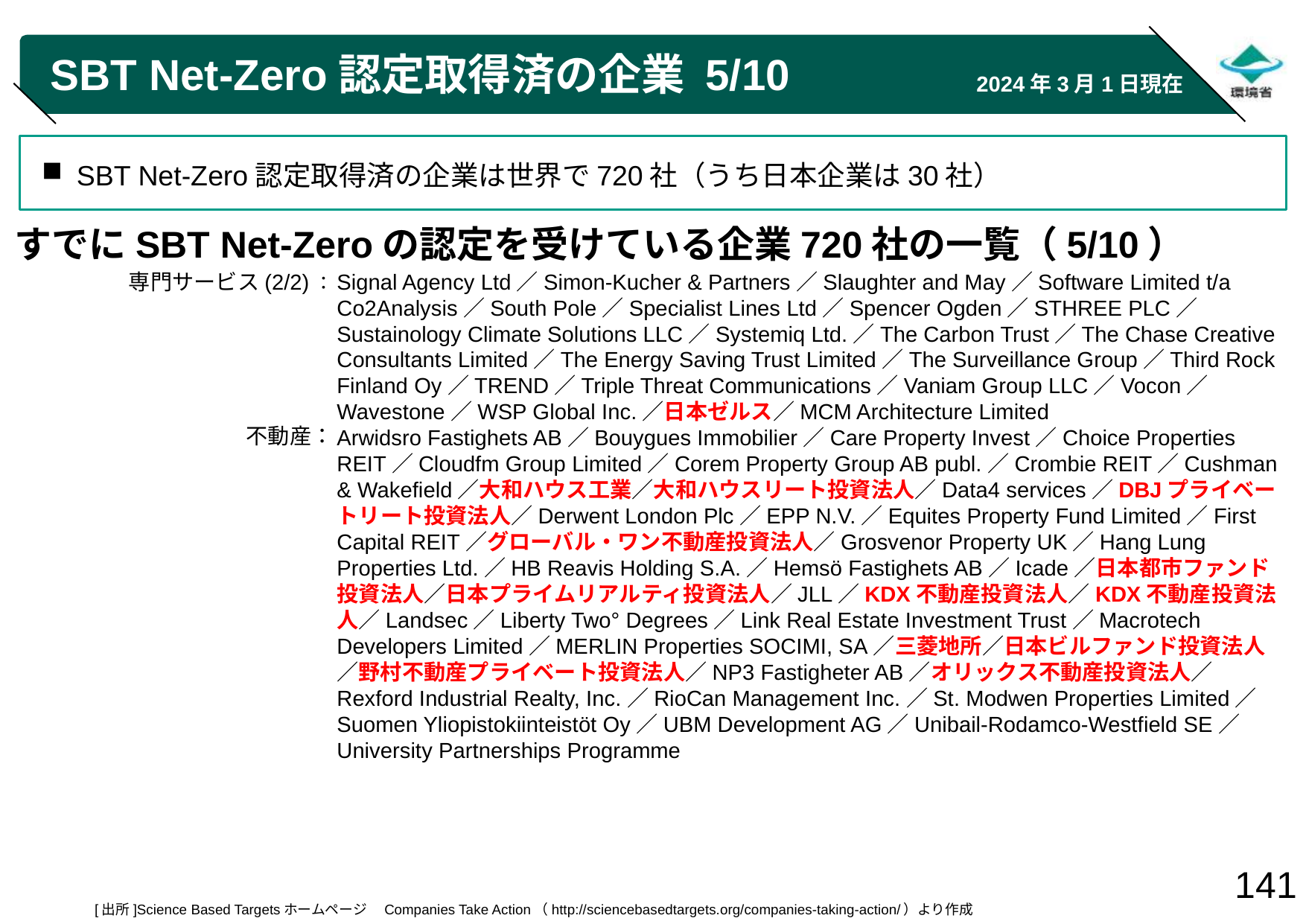

# SBT Net-Zero認定取得済の企業 5/10
2024年3月1日現在
SBT Net-Zero認定取得済の企業は世界で720社（うち日本企業は30社）
すでにSBT Net-Zeroの認定を受けている企業720社の一覧（5/10）
専門サービス(2/2)：

不動産：

Signal Agency Ltd／Simon-Kucher & Partners／Slaughter and May／Software Limited t/a Co2Analysis／South Pole／Specialist Lines Ltd／Spencer Ogden／STHREE PLC／Sustainology Climate Solutions LLC／Systemiq Ltd.／The Carbon Trust／The Chase Creative Consultants Limited／The Energy Saving Trust Limited／The Surveillance Group／Third Rock Finland Oy／TREND／Triple Threat Communications／Vaniam Group LLC／Vocon／Wavestone／WSP Global Inc.／日本ゼルス／​MCM Architecture Limited
Arwidsro Fastighets AB／Bouygues Immobilier／Care Property Invest／Choice Properties REIT／Cloudfm Group Limited／Corem Property Group AB publ.／Crombie REIT／Cushman & Wakefield／大和ハウス工業／大和ハウスリート投資法人／Data4 services／DBJプライベートリート投資法人／Derwent London Plc／EPP N.V.／Equites Property Fund Limited／First Capital REIT／グローバル・ワン不動産投資法人／Grosvenor Property UK／Hang Lung Properties Ltd.／HB Reavis Holding S.A.／Hemsö Fastighets AB／Icade／日本都市ファンド投資法人／日本プライムリアルティ投資法人／JLL／KDX不動産投資法人／KDX不動産投資法人／Landsec／Liberty Two° Degrees／Link Real Estate Investment Trust／Macrotech Developers Limited／MERLIN Properties SOCIMI, SA／三菱地所／日本ビルファンド投資法人／野村不動産プライベート投資法人／NP3 Fastigheter AB／オリックス不動産投資法人／Rexford Industrial Realty, Inc.／RioCan Management Inc.／St. Modwen Properties Limited／Suomen Yliopistokiinteistöt Oy／UBM Development AG／Unibail-Rodamco-Westfield SE／University Partnerships Programme

[出所]Science Based Targetsホームページ　Companies Take Action（http://sciencebasedtargets.org/companies-taking-action/）より作成